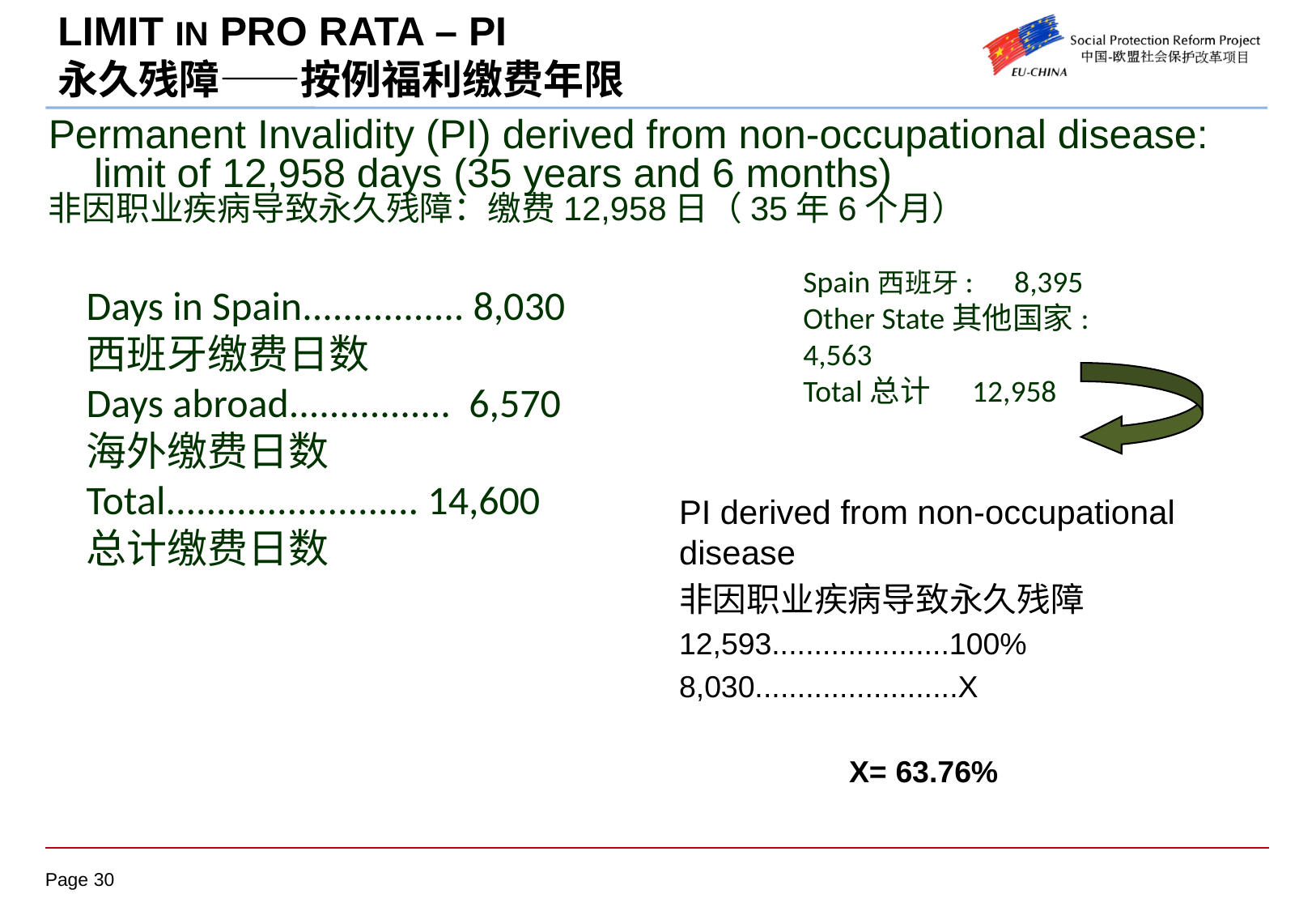

# LIMIT IN PRO RATA – PI 永久残障——按例福利缴费年限
Permanent Invalidity (PI) derived from non-occupational disease: limit of 12,958 days (35 years and 6 months)
非因职业疾病导致永久残障：缴费12,958日（35年6个月）

Spain西班牙:      8,395
Other State其他国家:  4,563
Total总计     12,958
Days in Spain................ 8,030
西班牙缴费日数
Days abroad................  6,570
海外缴费日数
Total......................... 14,600
总计缴费日数

PI derived from non-occupational disease
非因职业疾病导致永久残障
12,593.....................100%
8,030........................X

                    X= 63.76%